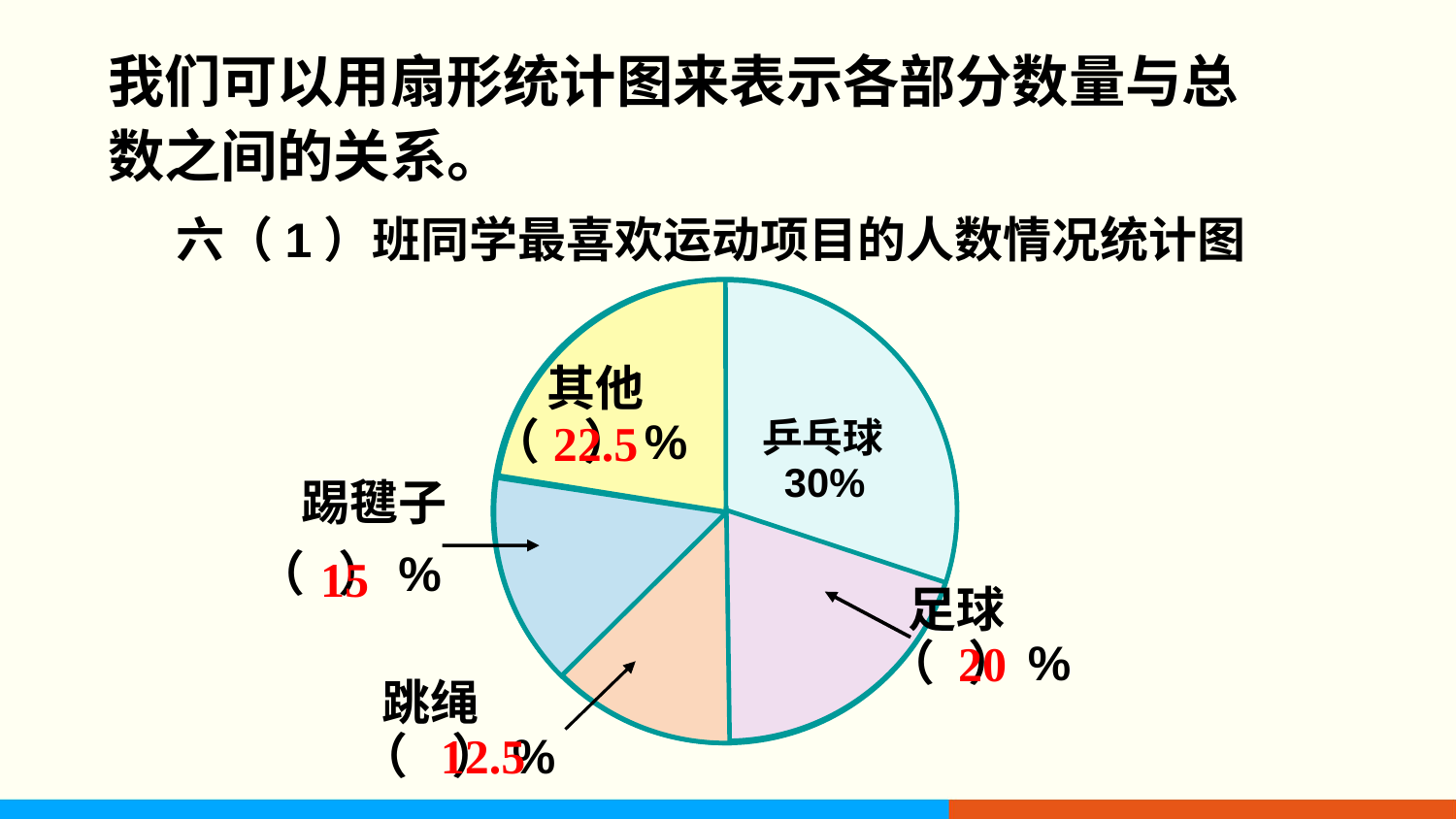

我们可以用扇形统计图来表示各部分数量与总数之间的关系。
六（1）班同学最喜欢运动项目的人数情况统计图

    其他
（    ）%
22.5
乒乓球
  30%

   踢毽子
（   ）%

15

   足球
 （   ）%

20

     跳绳
   （    ）%
12.5